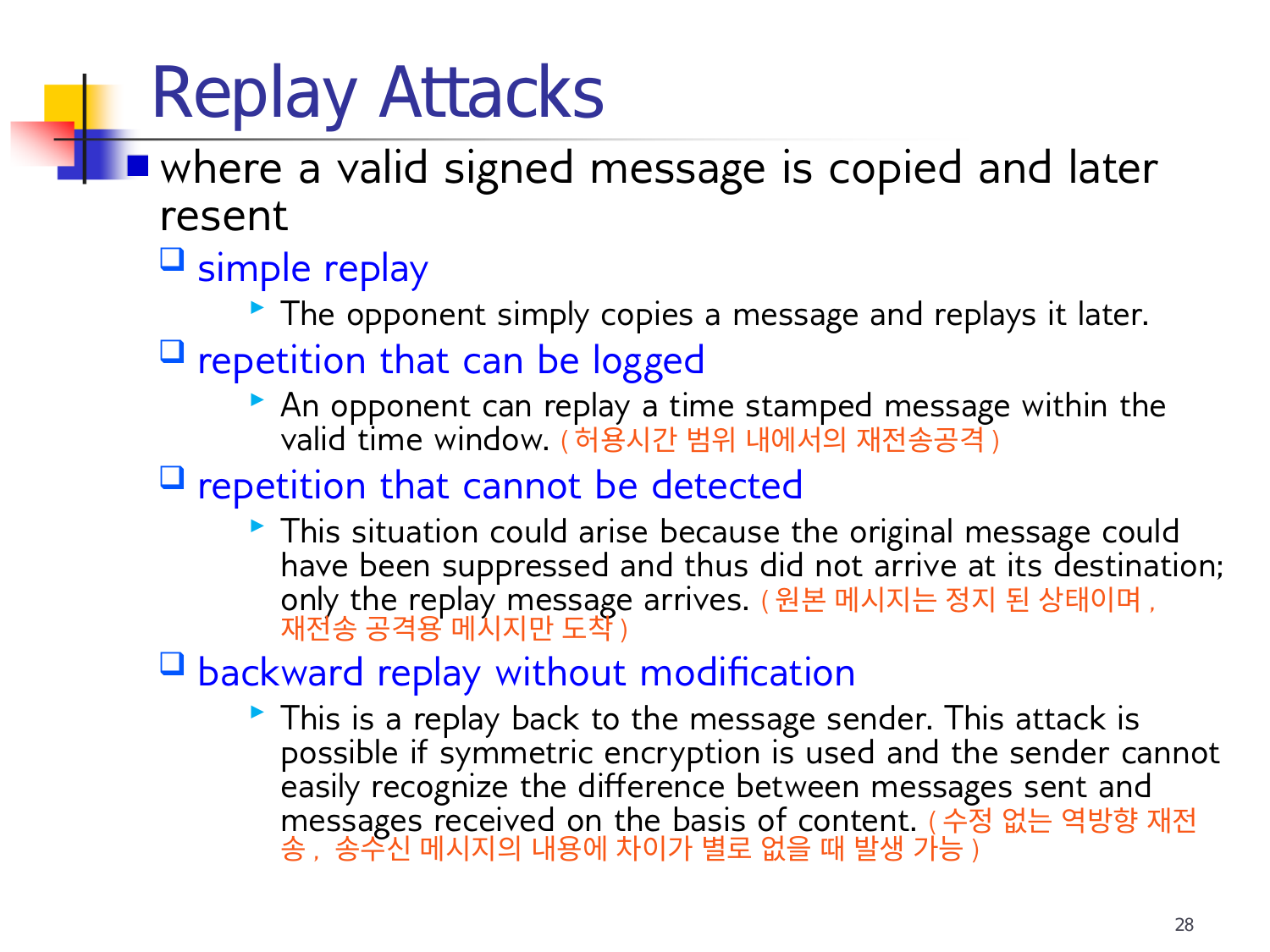

# Replay Attacks
where a valid signed message is copied and later resent
simple replay
The opponent simply copies a message and replays it later.
repetition that can be logged
An opponent can replay a time stamped message within the valid time window. (허용시간 범위 내에서의 재전송공격)
repetition that cannot be detected
This situation could arise because the original message could have been suppressed and thus did not arrive at its destination; only the replay message arrives. (원본 메시지는 정지 된 상태이며, 재전송 공격용 메시지만 도착)
backward replay without modification
This is a replay back to the message sender. This attack is possible if symmetric encryption is used and the sender cannot easily recognize the difference between messages sent and messages received on the basis of content. (수정 없는 역방향 재전송, 송수신 메시지의 내용에 차이가 별로 없을 때 발생 가능)
28